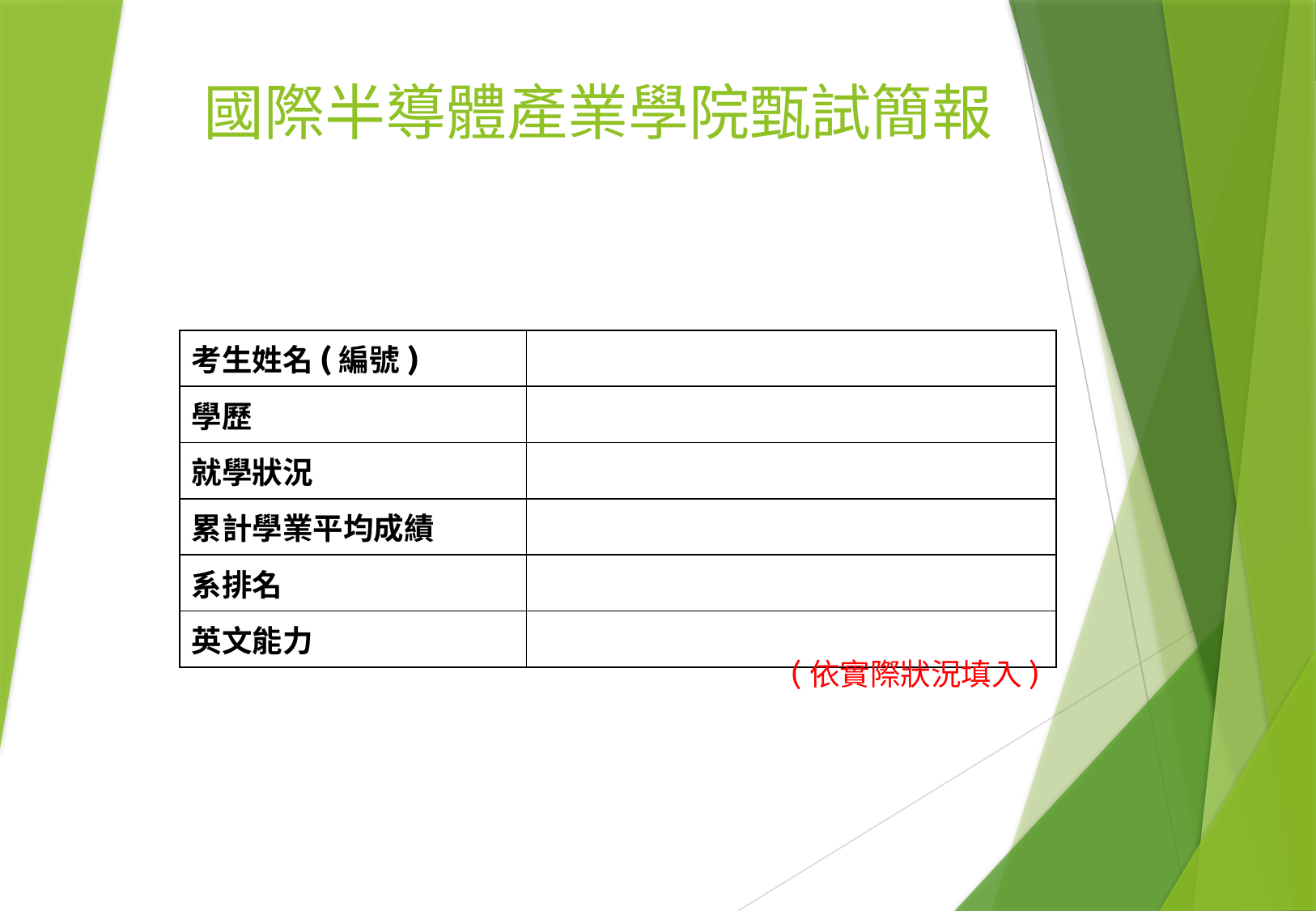

# 國際半導體產業學院甄試簡報
| 考生姓名(編號) |  |
| --- | --- |
| 學歷 |  |
| 就學狀況 |  |
| 累計學業平均成績 |  |
| 系排名 |  |
| 英文能力 |  |
(依實際狀況填入)